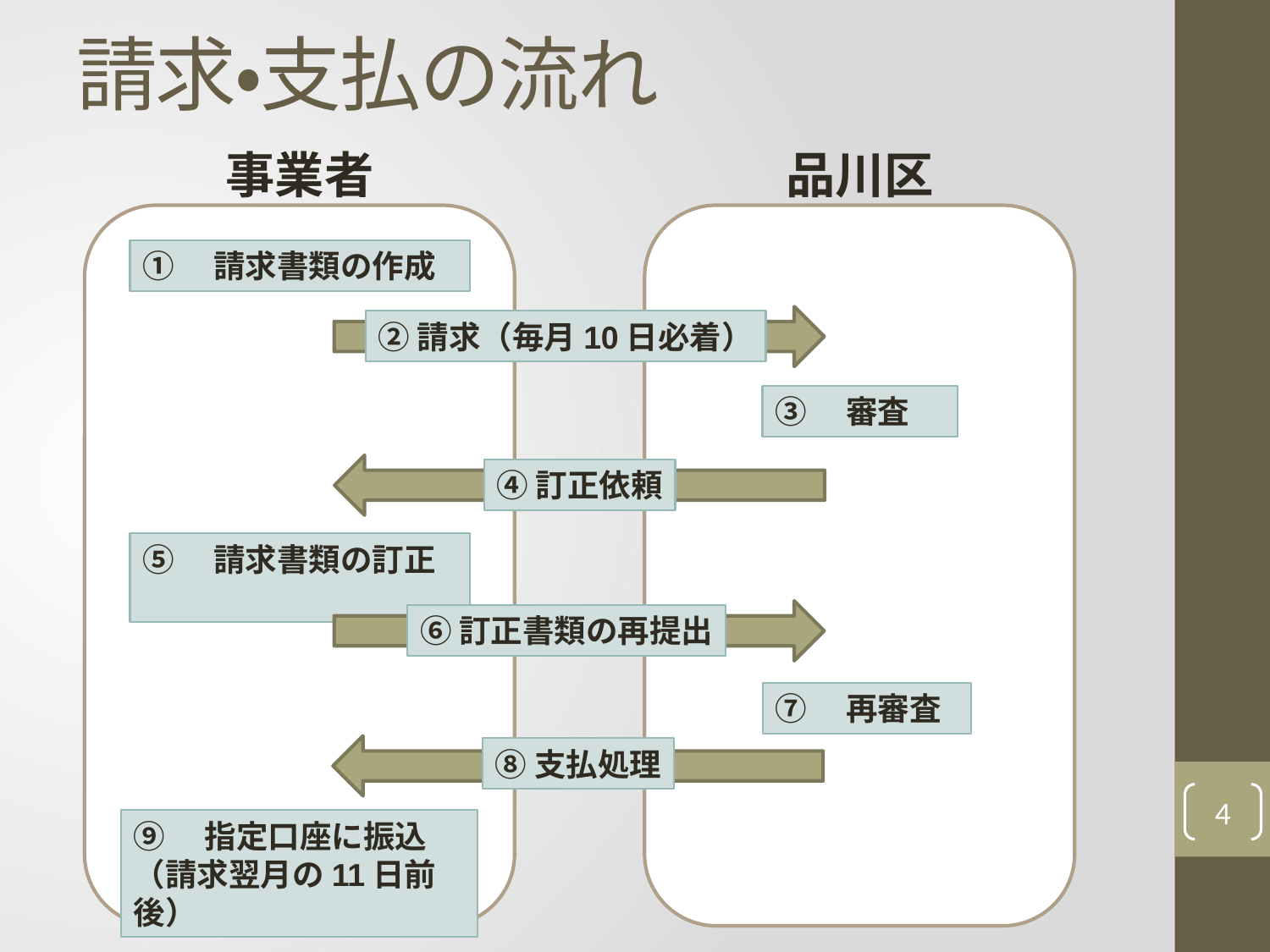

# 請求・支払の流れ
事業者
品川区

①　請求書類の作成

②請求（毎月10日必着）
③　審査

④訂正依頼
⑤　請求書類の訂正

⑥訂正書類の再提出
⑦　再審査

⑧支払処理
4
⑨　指定口座に振込
（請求翌月の11日前後）